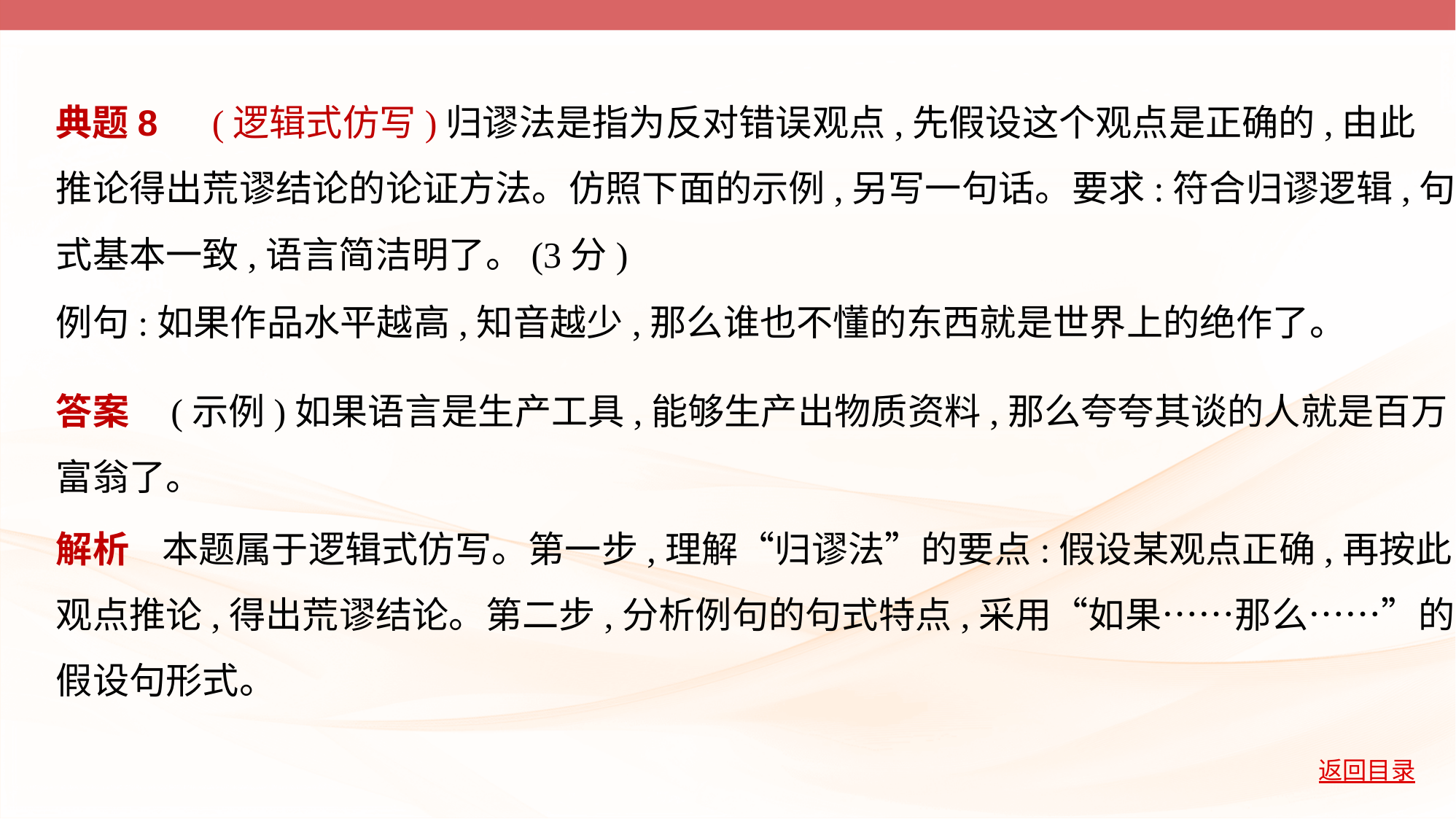

典题8　(逻辑式仿写)归谬法是指为反对错误观点,先假设这个观点是正确的,由此
推论得出荒谬结论的论证方法。仿照下面的示例,另写一句话。要求:符合归谬逻辑,句
式基本一致,语言简洁明了。(3分)
例句:如果作品水平越高,知音越少,那么谁也不懂的东西就是世界上的绝作了。
答案    (示例)如果语言是生产工具,能够生产出物质资料,那么夸夸其谈的人就是百万
富翁了。
解析    本题属于逻辑式仿写。第一步,理解“归谬法”的要点:假设某观点正确,再按此
观点推论,得出荒谬结论。第二步,分析例句的句式特点,采用“如果……那么……”的
假设句形式。